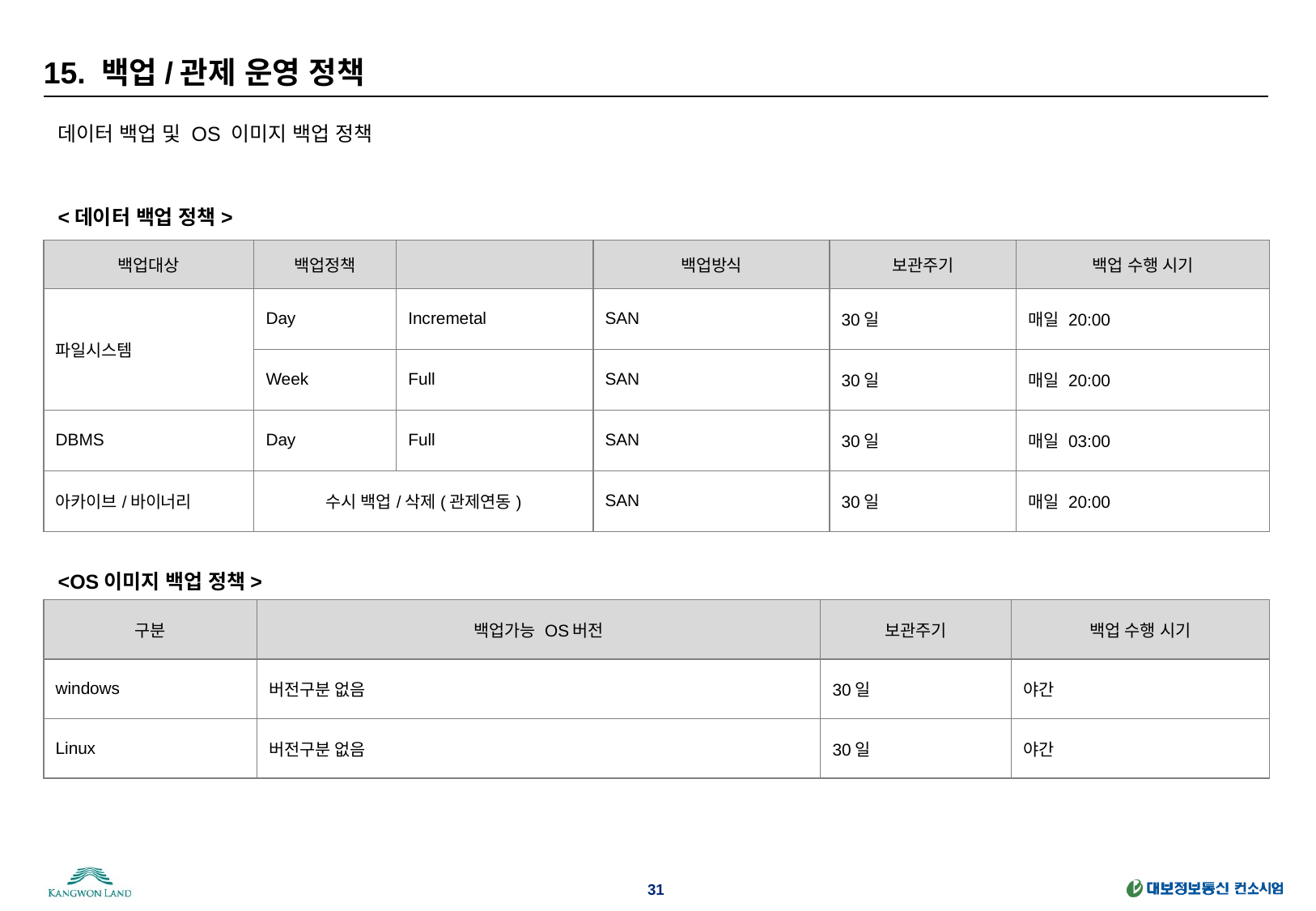

# 15. 백업/관제 운영 정책
데이터 백업 및 OS 이미지 백업 정책
<데이터 백업 정책>
| 백업대상 | 백업정책 |  | 백업방식 | 보관주기 | 백업 수행 시기 |
| --- | --- | --- | --- | --- | --- |
| 파일시스템 | Day | Incremetal | SAN | 30일 | 매일 20:00 |
|  | Week | Full | SAN | 30일 | 매일 20:00 |
| DBMS | Day | Full | SAN | 30일 | 매일 03:00 |
| 아카이브/바이너리 | 수시 백업/삭제(관제연동) |  | SAN | 30일 | 매일 20:00 |
<OS이미지 백업 정책>
| 구분 | 백업가능 OS버전 |  |  | 보관주기 | 백업 수행 시기 |
| --- | --- | --- | --- | --- | --- |
| windows | 버전구분 없음 |  |  | 30일 | 야간 |
| Linux | 버전구분 없음 |  |  | 30일 | 야간 |
31